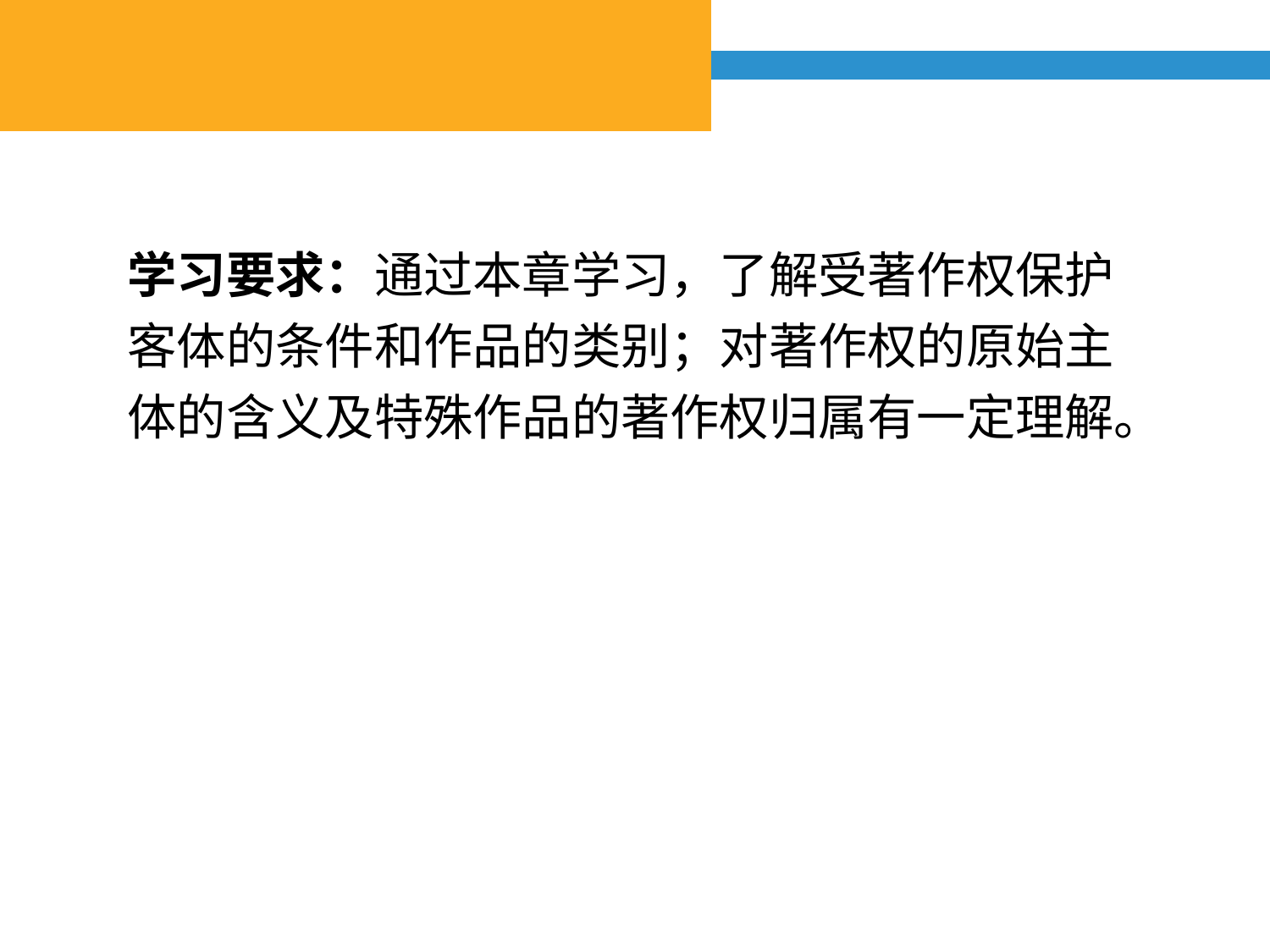

学习要求：通过本章学习，了解受著作权保护客体的条件和作品的类别；对著作权的原始主体的含义及特殊作品的著作权归属有一定理解。